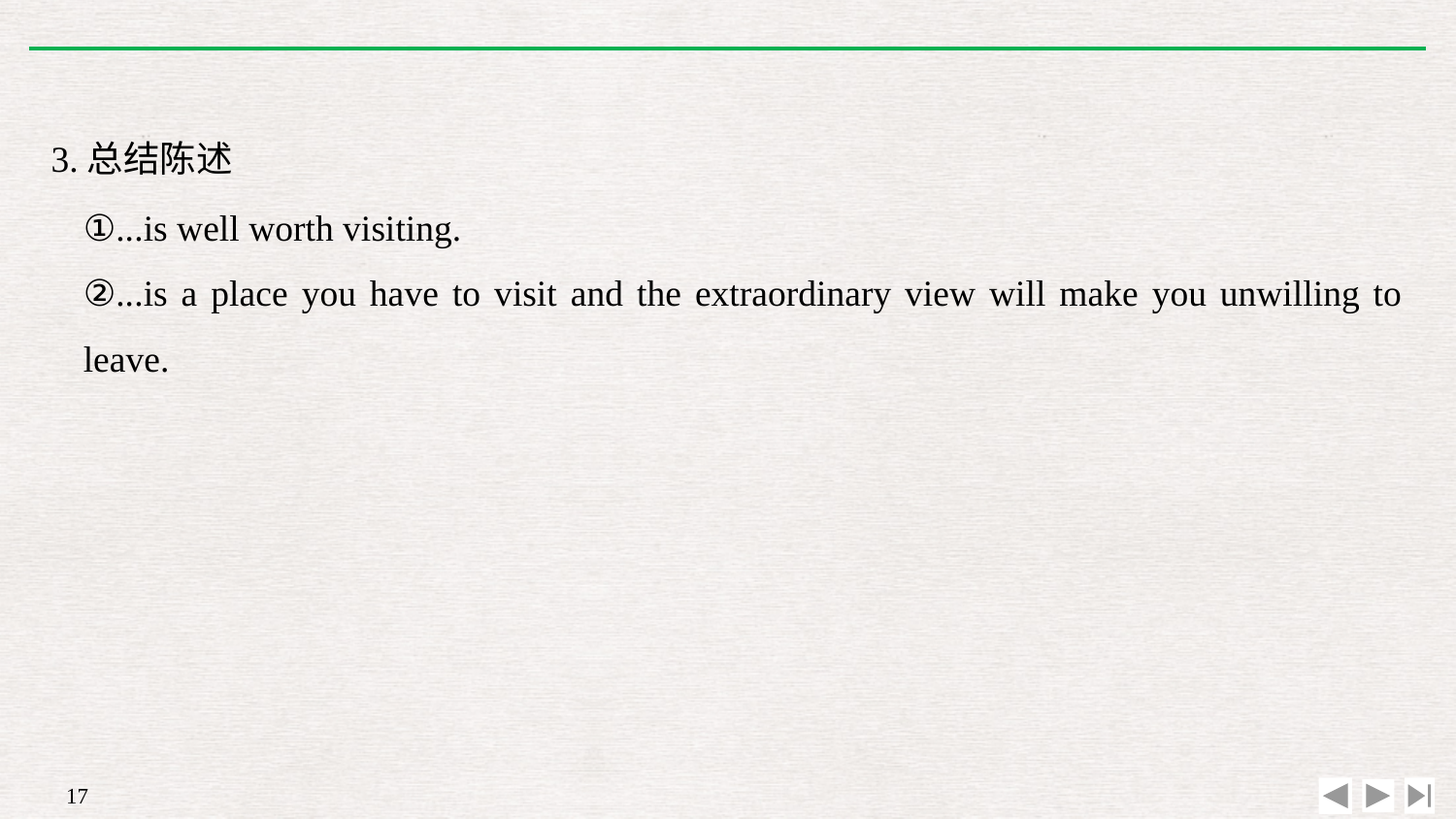

3.总结陈述
①...is well worth visiting.
②...is a place you have to visit and the extraordinary view will make you unwilling to leave.